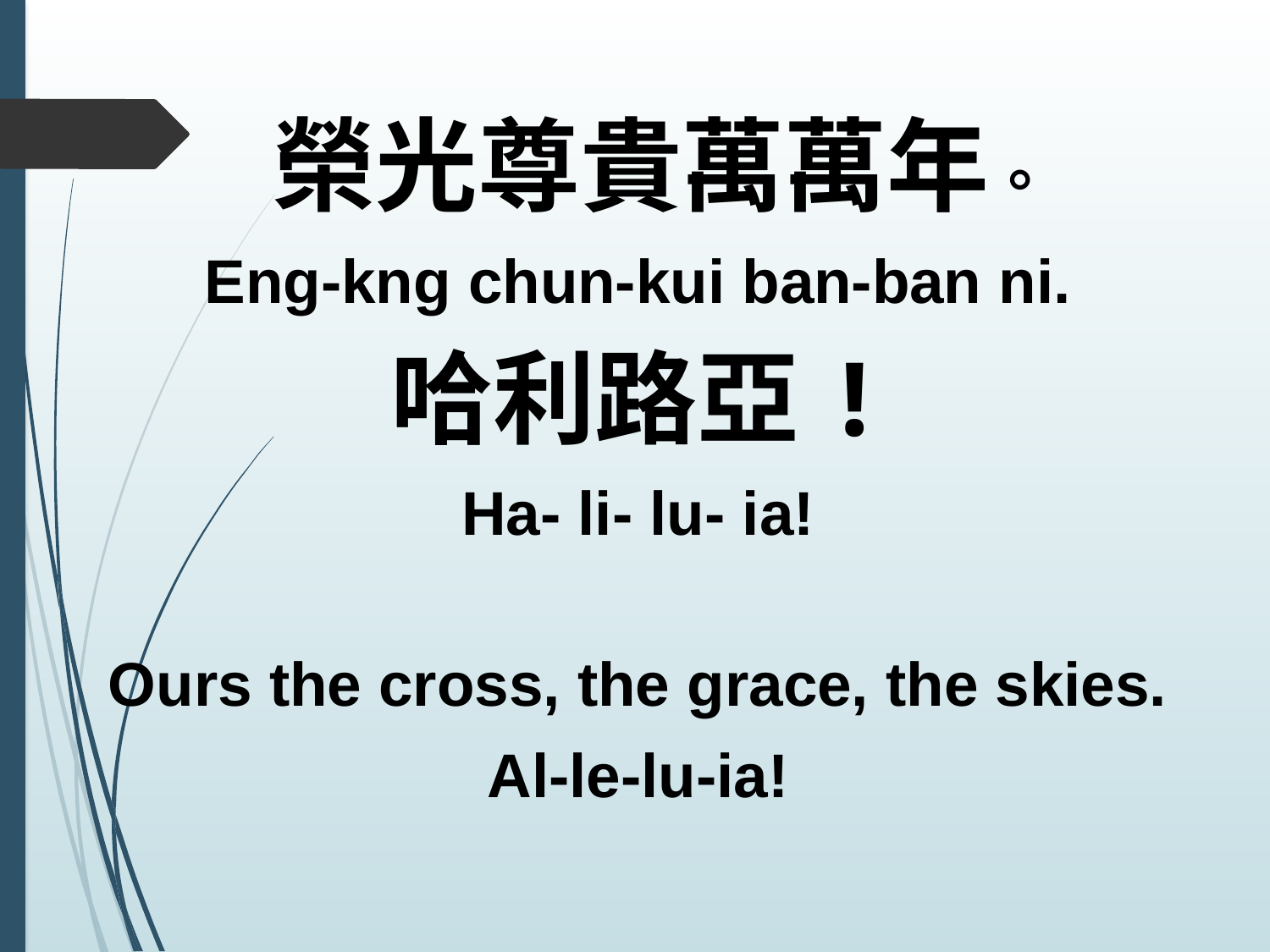

榮光尊貴萬萬年。
Eng-kng chun-kui ban-ban ni.
哈利路亞!
Ha- li- lu- ia!

Ours the cross, the grace, the skies.
Al-le-lu-ia!